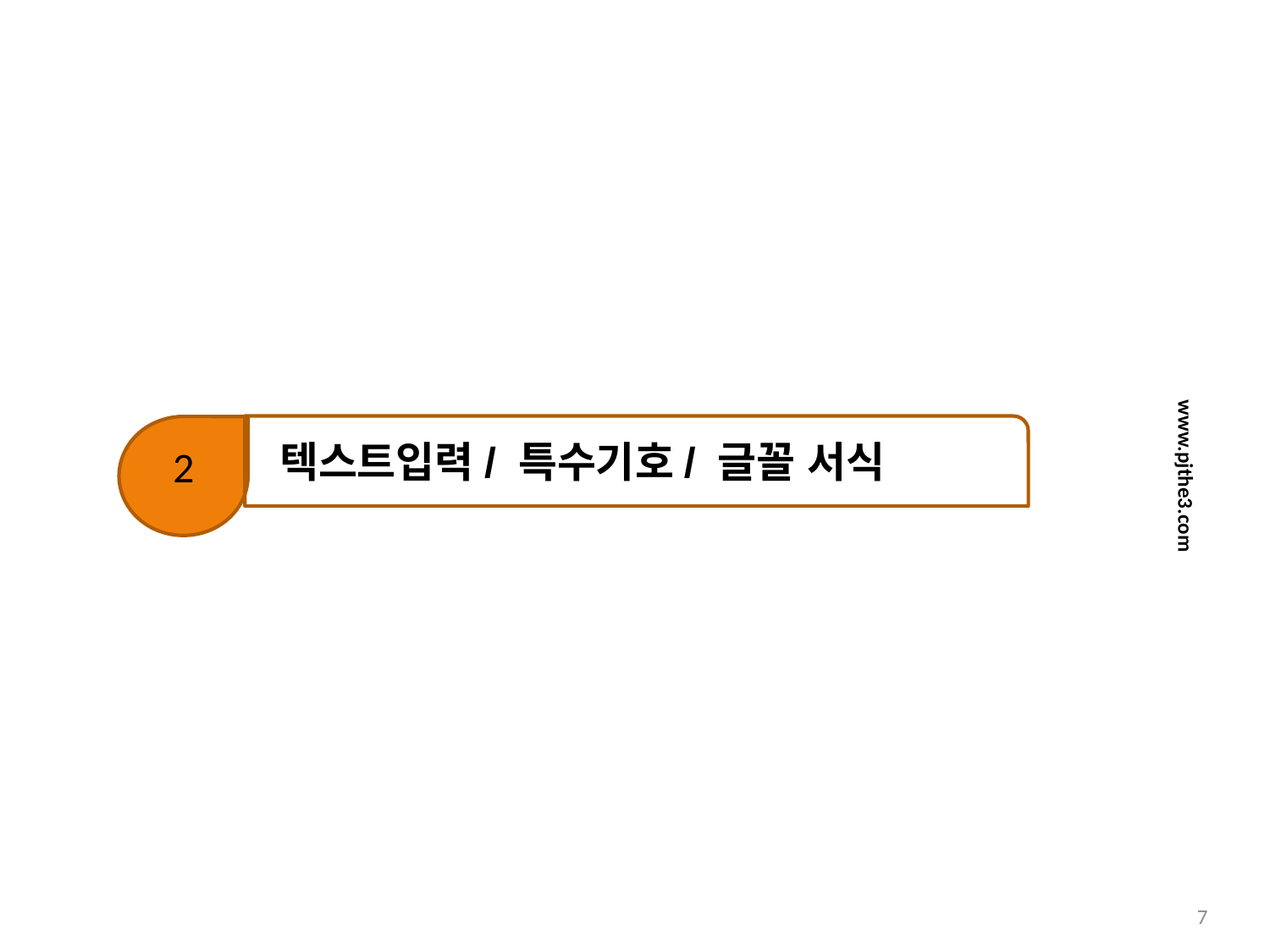

텍스트입력/ 특수기호/ 글꼴 서식

2
www.pjthe3.com
7